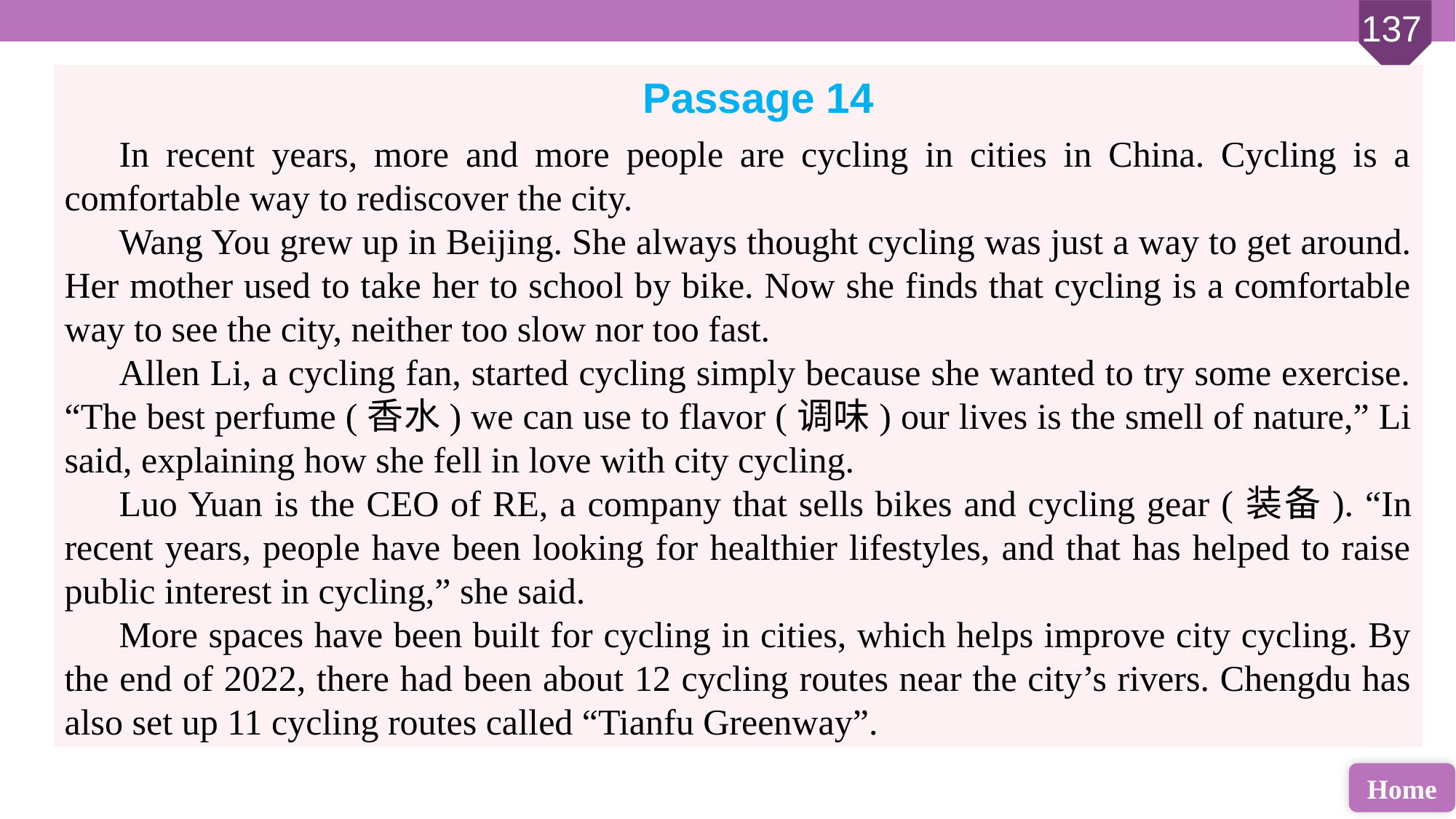

Passage 14
In recent years, more and more people are cycling in cities in China. Cycling is a comfortable way to rediscover the city.
Wang You grew up in Beijing. She always thought cycling was just a way to get around. Her mother used to take her to school by bike. Now she finds that cycling is a comfortable way to see the city, neither too slow nor too fast.
Allen Li, a cycling fan, started cycling simply because she wanted to try some exercise. “The best perfume (香水) we can use to flavor (调味) our lives is the smell of nature,” Li said, explaining how she fell in love with city cycling.
Luo Yuan is the CEO of RE, a company that sells bikes and cycling gear (装备). “In recent years, people have been looking for healthier lifestyles, and that has helped to raise public interest in cycling,” she said.
More spaces have been built for cycling in cities, which helps improve city cycling. By the end of 2022, there had been about 12 cycling routes near the city’s rivers. Chengdu has also set up 11 cycling routes called “Tianfu Greenway”.